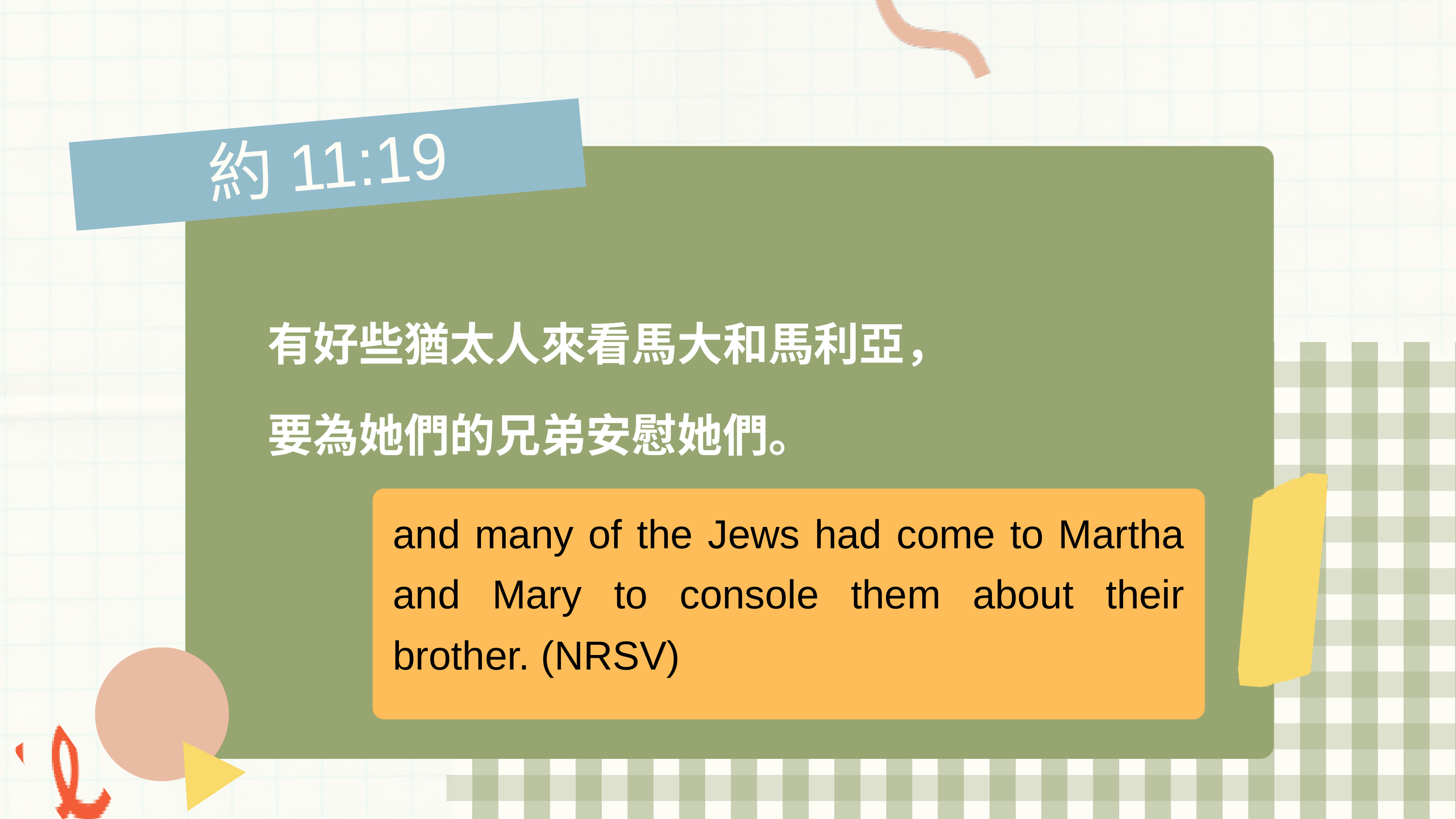

約11:19

有好些猶太人來看馬大和馬利亞，
要為她們的兄弟安慰她們。

and many of the Jews had come to Martha and Mary to console them about their brother. (NRSV)